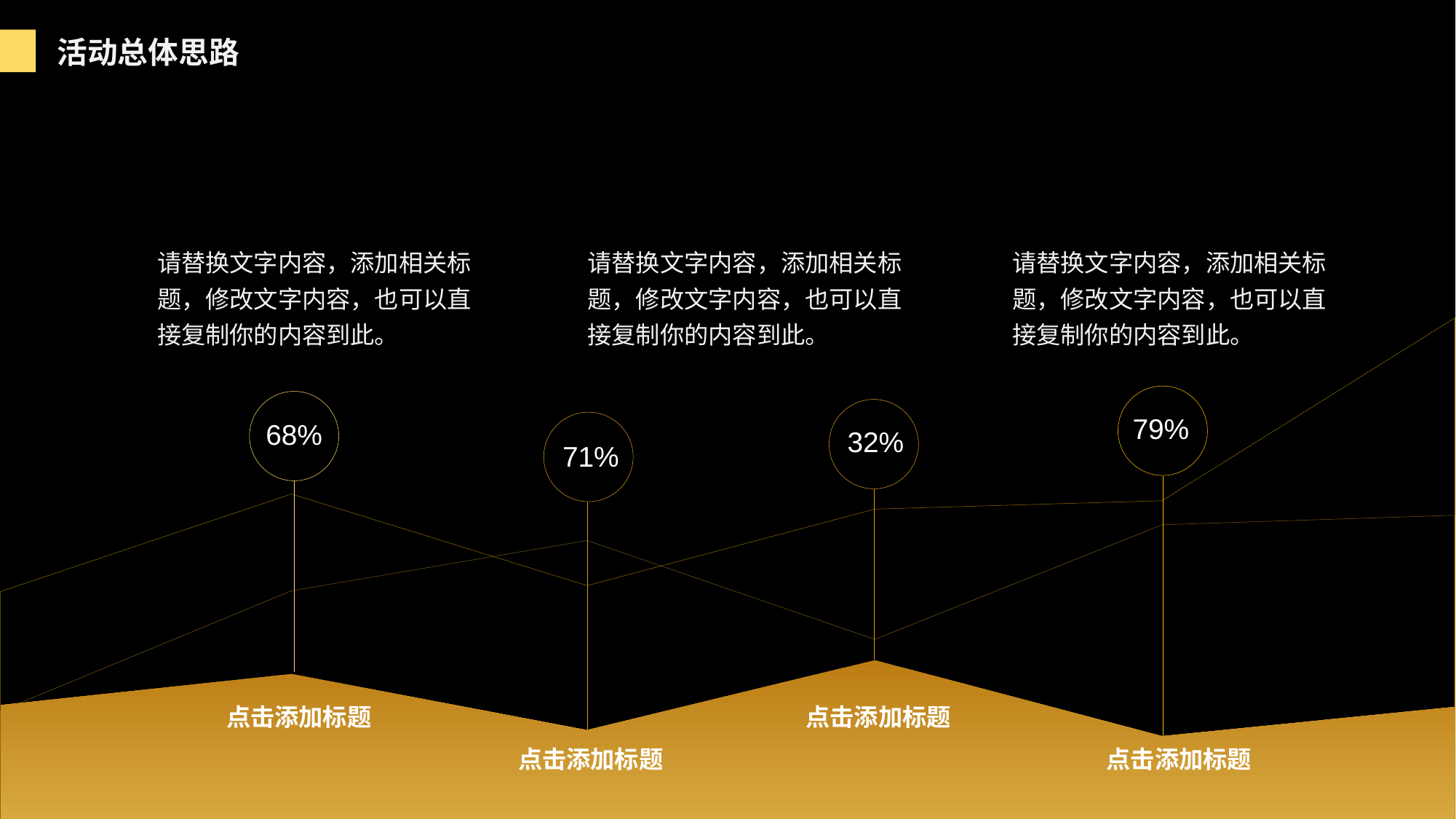

活动总体思路

请替换文字内容，添加相关标题，修改文字内容，也可以直接复制你的内容到此。
请替换文字内容，添加相关标题，修改文字内容，也可以直接复制你的内容到此。
请替换文字内容，添加相关标题，修改文字内容，也可以直接复制你的内容到此。

79%

点击添加标题

68%

点击添加标题

32%

点击添加标题

71%

点击添加标题